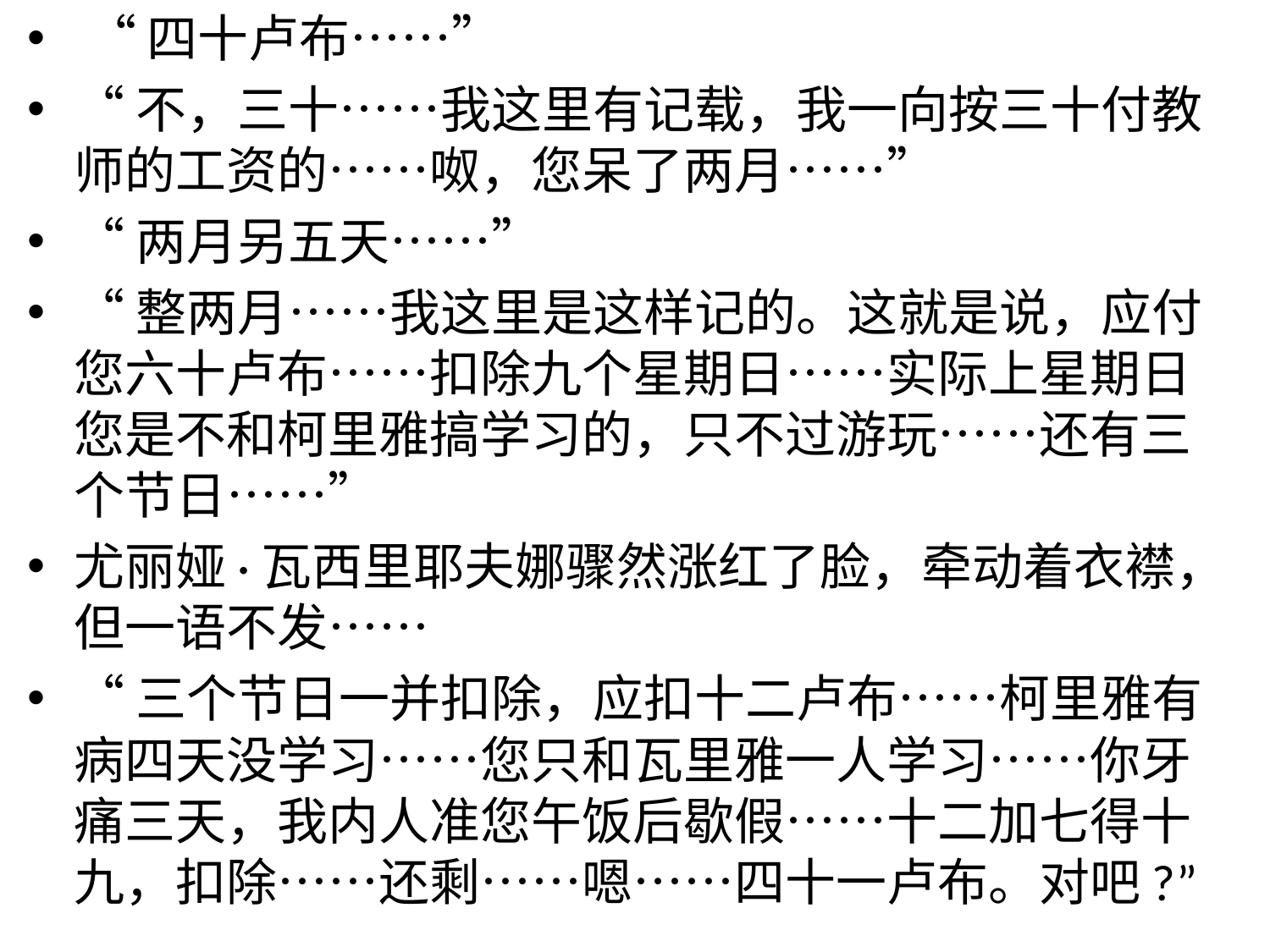

“四十卢布……”
“不，三十……我这里有记载，我一向按三十付教师的工资的……呶，您呆了两月……”
“两月另五天……”
“整两月……我这里是这样记的。这就是说，应付您六十卢布……扣除九个星期日……实际上星期日您是不和柯里雅搞学习的，只不过游玩……还有三个节日……”
尤丽娅·瓦西里耶夫娜骤然涨红了脸，牵动着衣襟，但一语不发……
“三个节日一并扣除，应扣十二卢布……柯里雅有病四天没学习……您只和瓦里雅一人学习……你牙痛三天，我内人准您午饭后歇假……十二加七得十九，扣除……还剩……嗯……四十一卢布。对吧?”